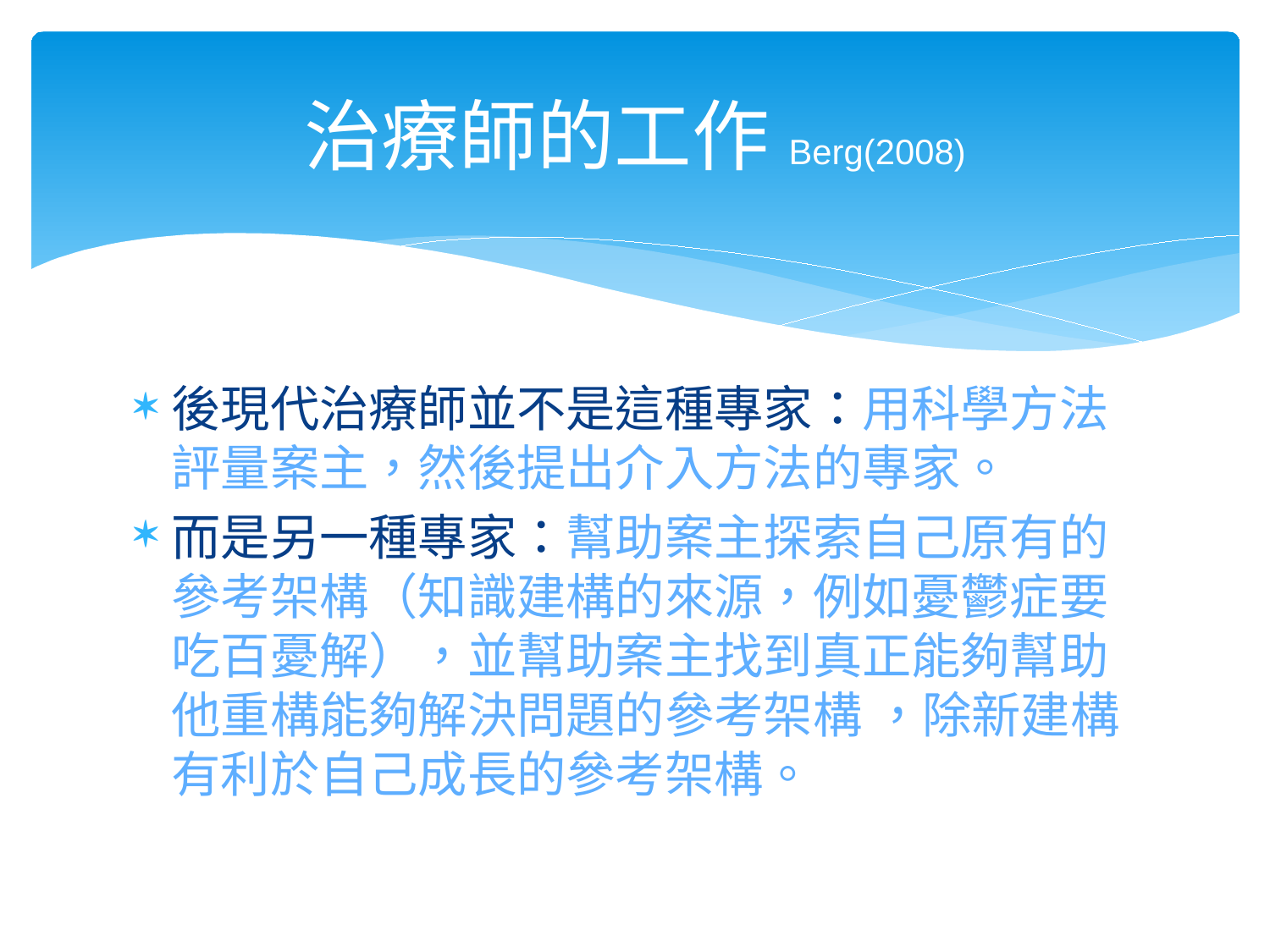

# 治療師的工作Berg(2008)
後現代治療師並不是這種專家：用科學方法評量案主，然後提出介入方法的專家。
而是另一種專家：幫助案主探索自己原有的參考架構（知識建構的來源，例如憂鬱症要吃百憂解），並幫助案主找到真正能夠幫助他重構能夠解決問題的參考架構 ，除新建構有利於自己成長的參考架構。